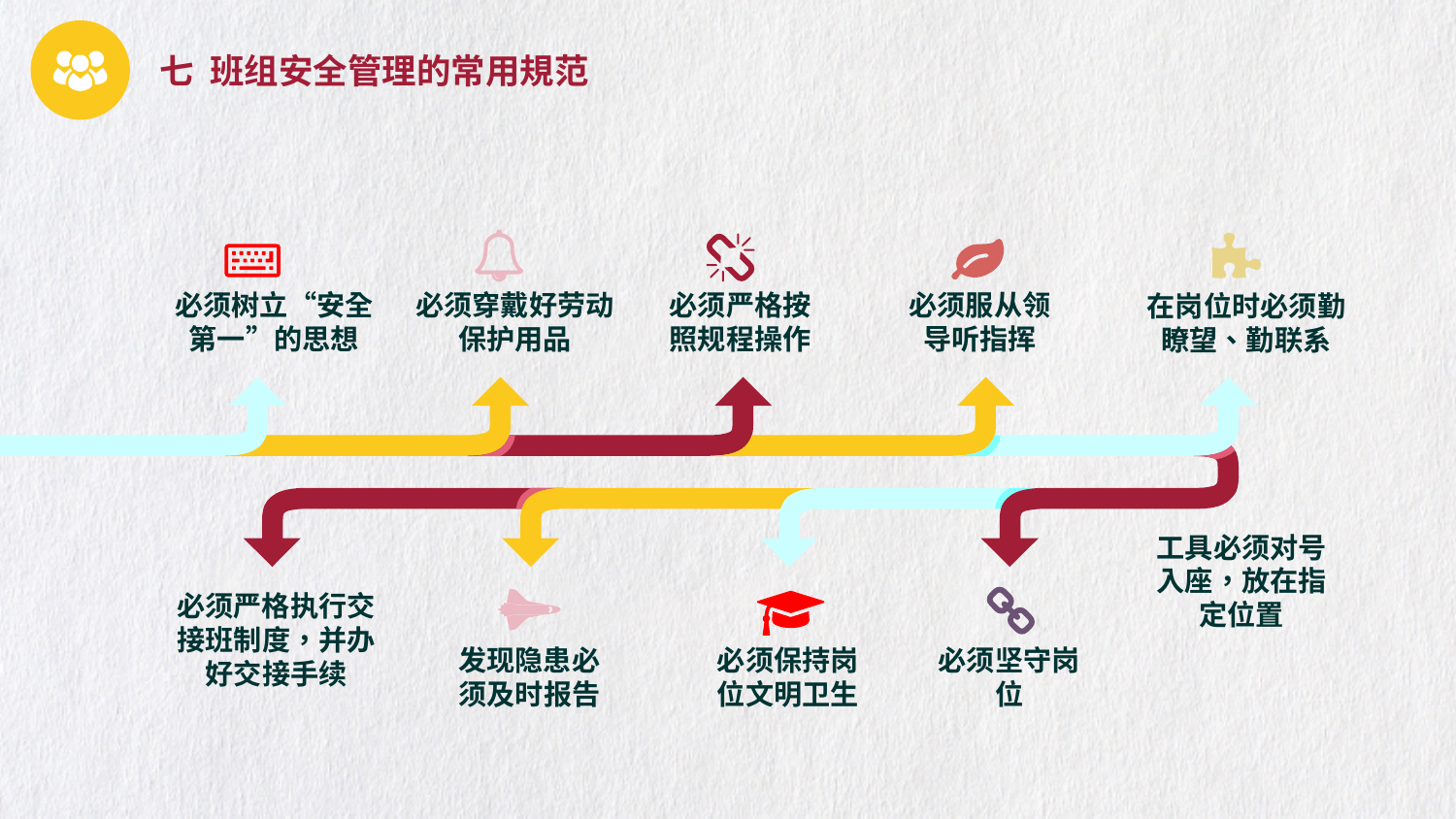

七  班组安全管理的常用規范

必须穿戴好劳动保护用品

在岗位时必须勤瞭望、勤联系

必须严格按照规程操作

必须服从领导听指挥

必须树立“安全第一”的思想

工具必须对号入座，放在指定位置
必须严格执行交接班制度，并办好交接手续

必须坚守岗位

发现隐患必须及时报告

必须保持岗位文明卫生